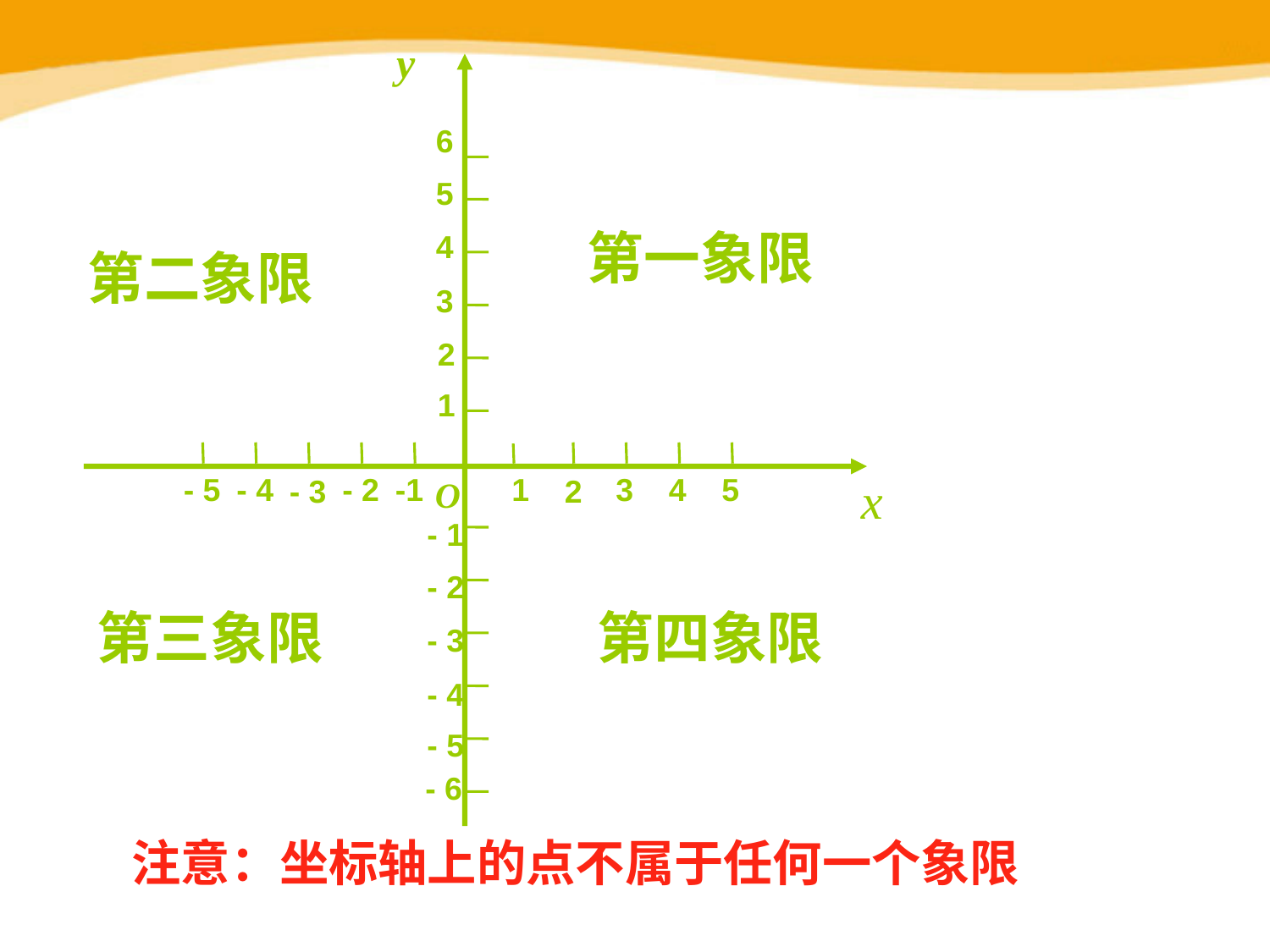

y

O

 6
 5
 4
 3
2
1
- 1
- 2
- 3
- 4
- 5
 - 6
- 5
- 4
- 3
- 2
-1
1
 3
2
 4
 5

x

第一象限
第二象限
第三象限
第四象限
  注意：坐标轴上的点不属于任何一个象限